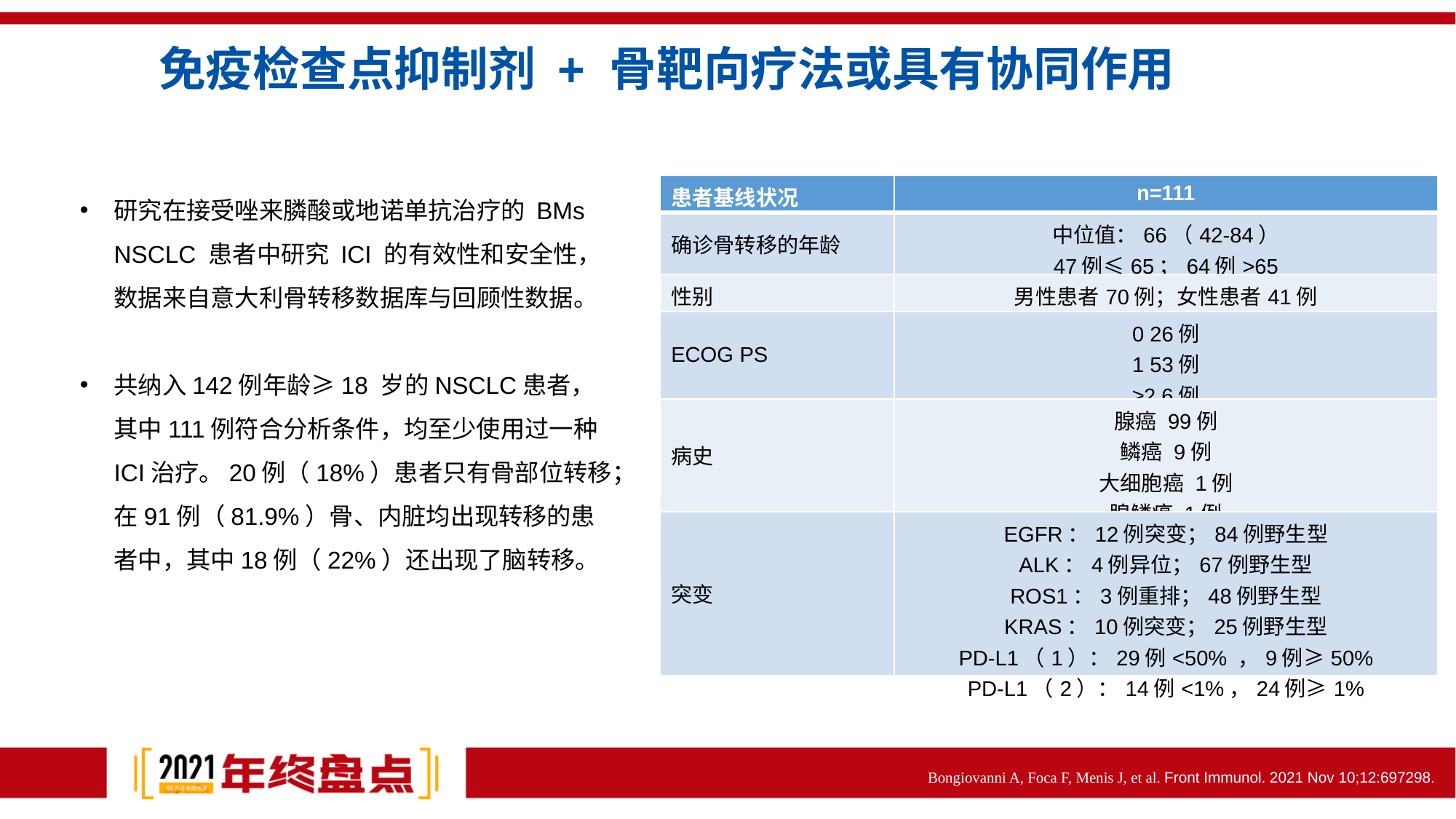

# 免疫检查点抑制剂 + 骨靶向疗法或具有协同作用
| 患者基线状况 | n=111 |
| --- | --- |
| 确诊骨转移的年龄 | 中位值：66（42-84） 47例≤65；64例>65 |
| 性别 | 男性患者70例；女性患者41例 |
| ECOG PS | 0 26例 1 53例 ≥2 6例 |
| 病史 | 腺癌 99例 鳞癌 9例 大细胞癌 1例 腺鳞癌 1例 |
| 突变 | EGFR：12例突变；84例野生型 ALK：4例异位；67例野生型 ROS1：3例重排；48例野生型 KRAS：10例突变；25例野生型 PD-L1（1）：29例<50% ，9例≥50% PD-L1（2）：14例<1%，24例≥1% |
研究在接受唑来膦酸或地诺单抗治疗的 BMs NSCLC 患者中研究 ICI 的有效性和安全性，数据来自意大利骨转移数据库与回顾性数据。

共纳入142例年龄≥18 岁的NSCLC患者，其中111例符合分析条件，均至少使用过一种ICI治疗。20例（18%）患者只有骨部位转移；在91例（81.9%）骨、内脏均出现转移的患者中，其中18例（22%）还出现了脑转移。
Bongiovanni A, Foca F, Menis J, et al. Front Immunol. 2021 Nov 10;12:697298.